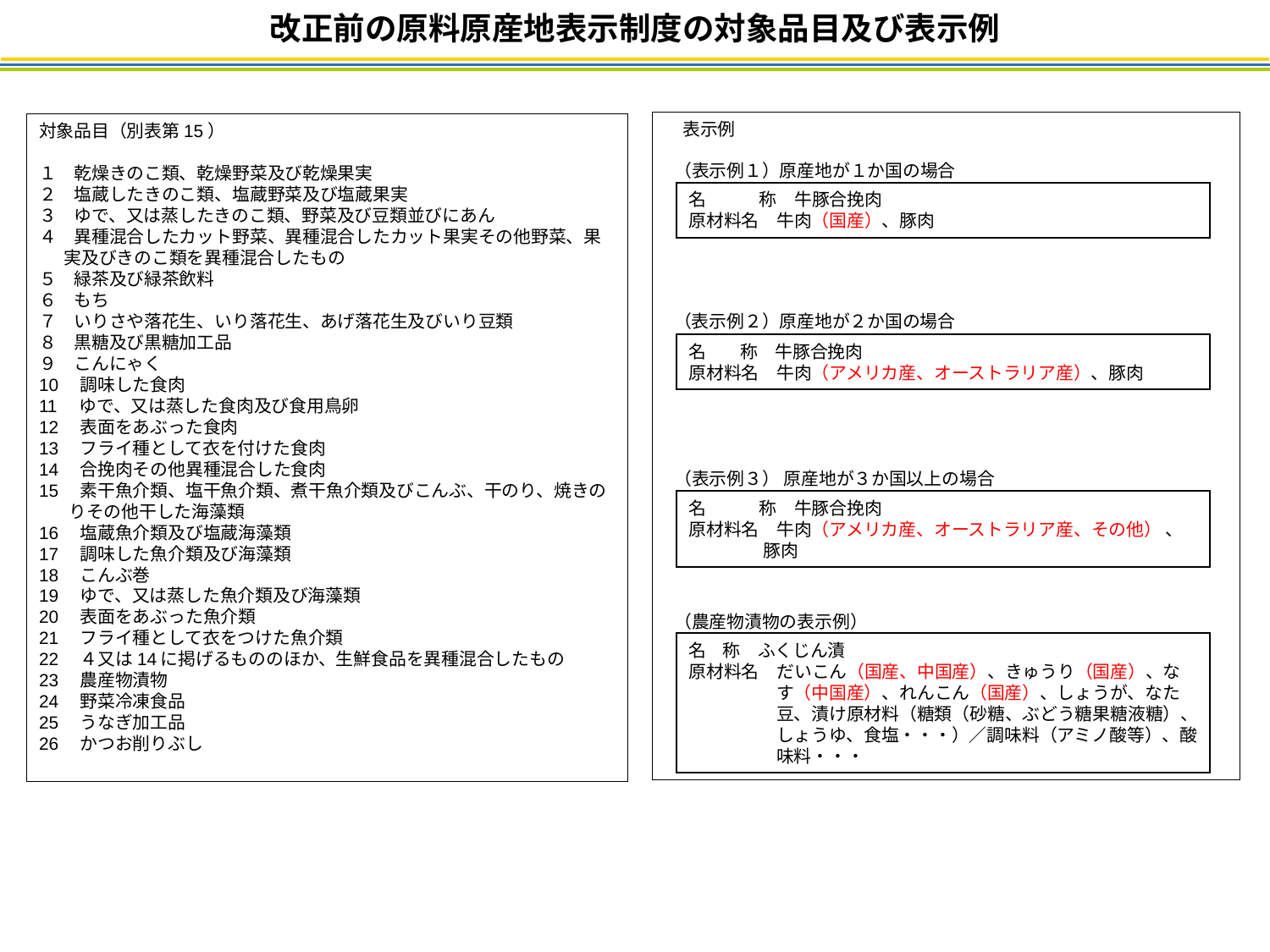

改正前の原料原産地表示制度の対象品目及び表示例
　表示例

対象品目（別表第15）

１　乾燥きのこ類、乾燥野菜及び乾燥果実
２　塩蔵したきのこ類、塩蔵野菜及び塩蔵果実
３　ゆで、又は蒸したきのこ類、野菜及び豆類並びにあん
４　異種混合したカット野菜、異種混合したカット果実その他野菜、果実及びきのこ類を異種混合したもの
５　緑茶及び緑茶飲料
６　もち
７　いりさや落花生、いり落花生、あげ落花生及びいり豆類
８　黒糖及び黒糖加工品
９　こんにゃく
10　調味した食肉
11　ゆで、又は蒸した食肉及び食用鳥卵
12　表面をあぶった食肉
13　フライ種として衣を付けた食肉
14　合挽肉その他異種混合した食肉
15　素干魚介類、塩干魚介類、煮干魚介類及びこんぶ、干のり、焼きのりその他干した海藻類
16　塩蔵魚介類及び塩蔵海藻類
17　調味した魚介類及び海藻類
18　こんぶ巻
19　ゆで、又は蒸した魚介類及び海藻類
20　表面をあぶった魚介類
21　フライ種として衣をつけた魚介類
22　４又は14に掲げるもののほか、生鮮食品を異種混合したもの
23　農産物漬物
24　野菜冷凍食品
25　うなぎ加工品
26　かつお削りぶし

（表示例１）原産地が１か国の場合
名　　　称　牛豚合挽肉
原材料名　牛肉（国産）、豚肉
（表示例２）原産地が２か国の場合
名    　称　牛豚合挽肉
原材料名　牛肉（アメリカ産、オーストラリア産）、豚肉
（表示例３） 原産地が３か国以上の場合
名　　　称　牛豚合挽肉
原材料名　牛肉（アメリカ産、オーストラリア産、その他） 、豚肉
（農産物漬物の表示例）
名    称　ふくじん漬
原材料名　だいこん（国産、中国産）、きゅうり（国産）、なす（中国産）、れんこん（国産）、しょうが、なた豆、漬け原材料（糖類（砂糖、ぶどう糖果糖液糖）、しょうゆ、食塩・・・）／調味料（アミノ酸等）、酸味料・・・